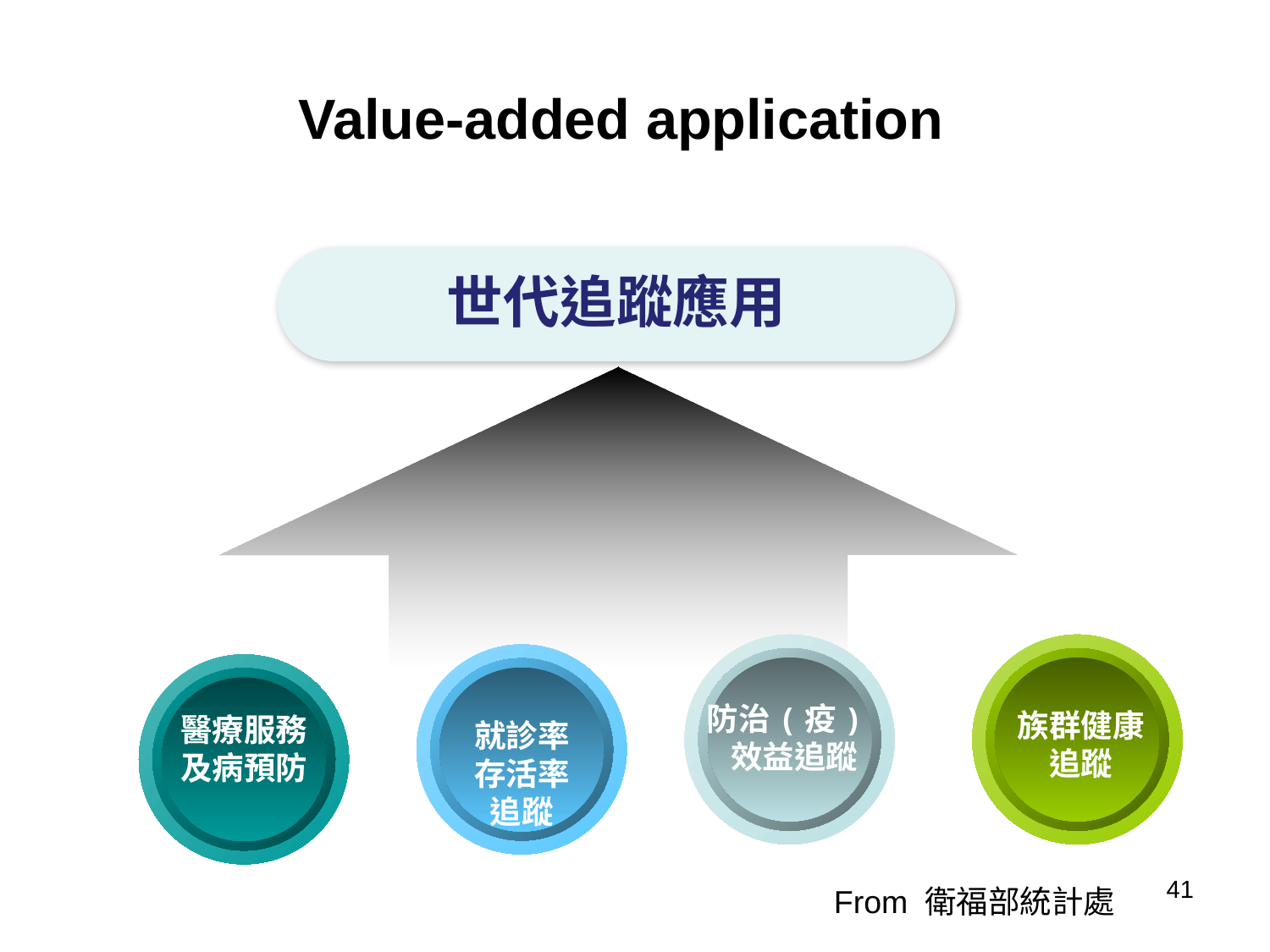

Value-added application
世代追蹤應用

防治(疫)
效益追蹤

族群健康
追蹤

就診率存活率
追蹤

醫療服務及病預防
41
From 衛福部統計處